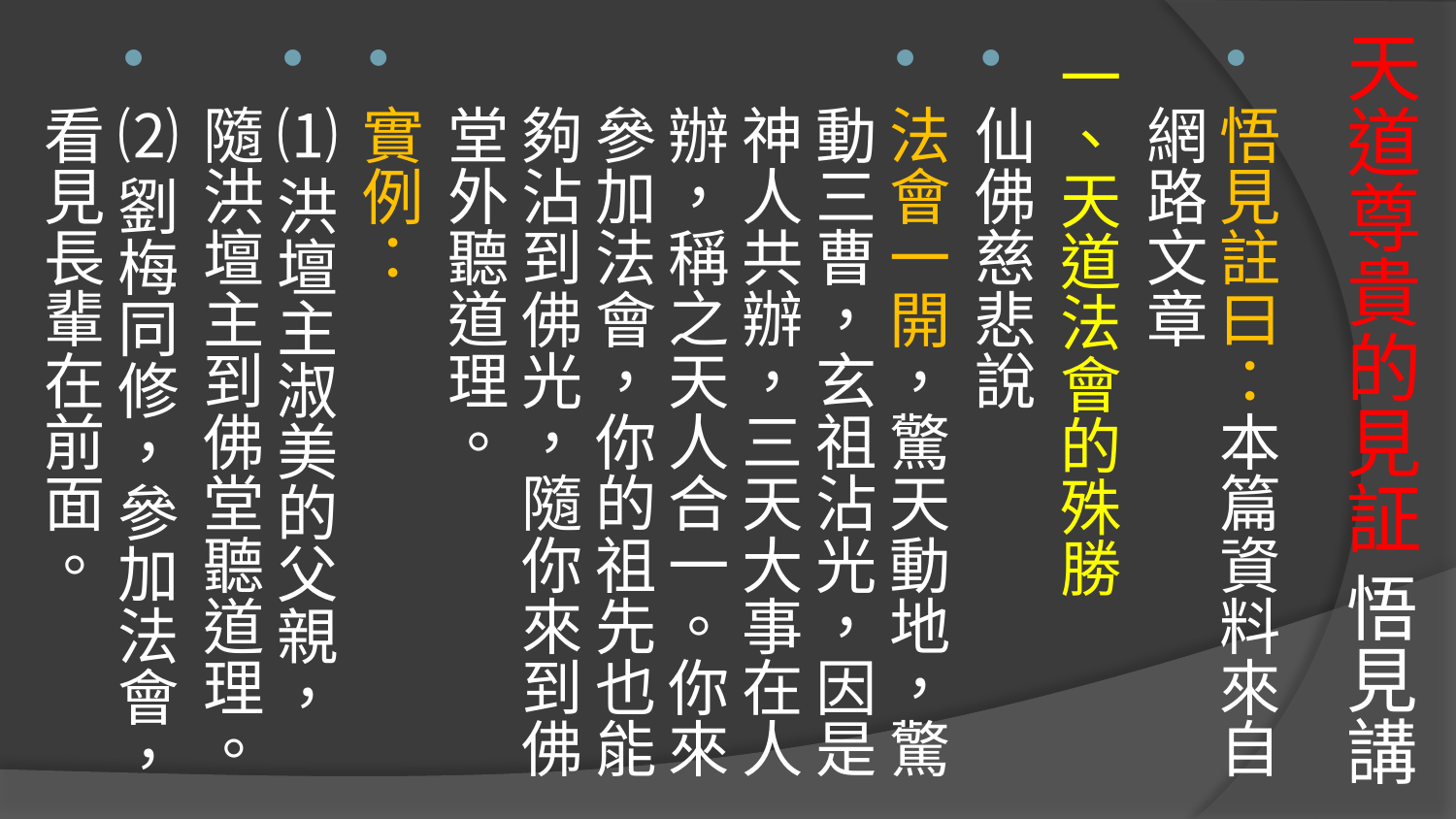

# 天道尊貴的見証 悟見講
悟見註曰：本篇資料來自網路文章
一、天道法會的殊勝
仙佛慈悲說
法會一開，驚天動地，驚動三曹，玄祖沾光，因是神人共辦，三天大事在人辦，稱之天人合一。你來參加法會，你的祖先也能夠沾到佛光，隨你來到佛堂外聽道理。
實例：
⑴洪壇主淑美的父親，隨洪壇主到佛堂聽道理。
⑵劉梅同修，參加法會，看見長輩在前面。